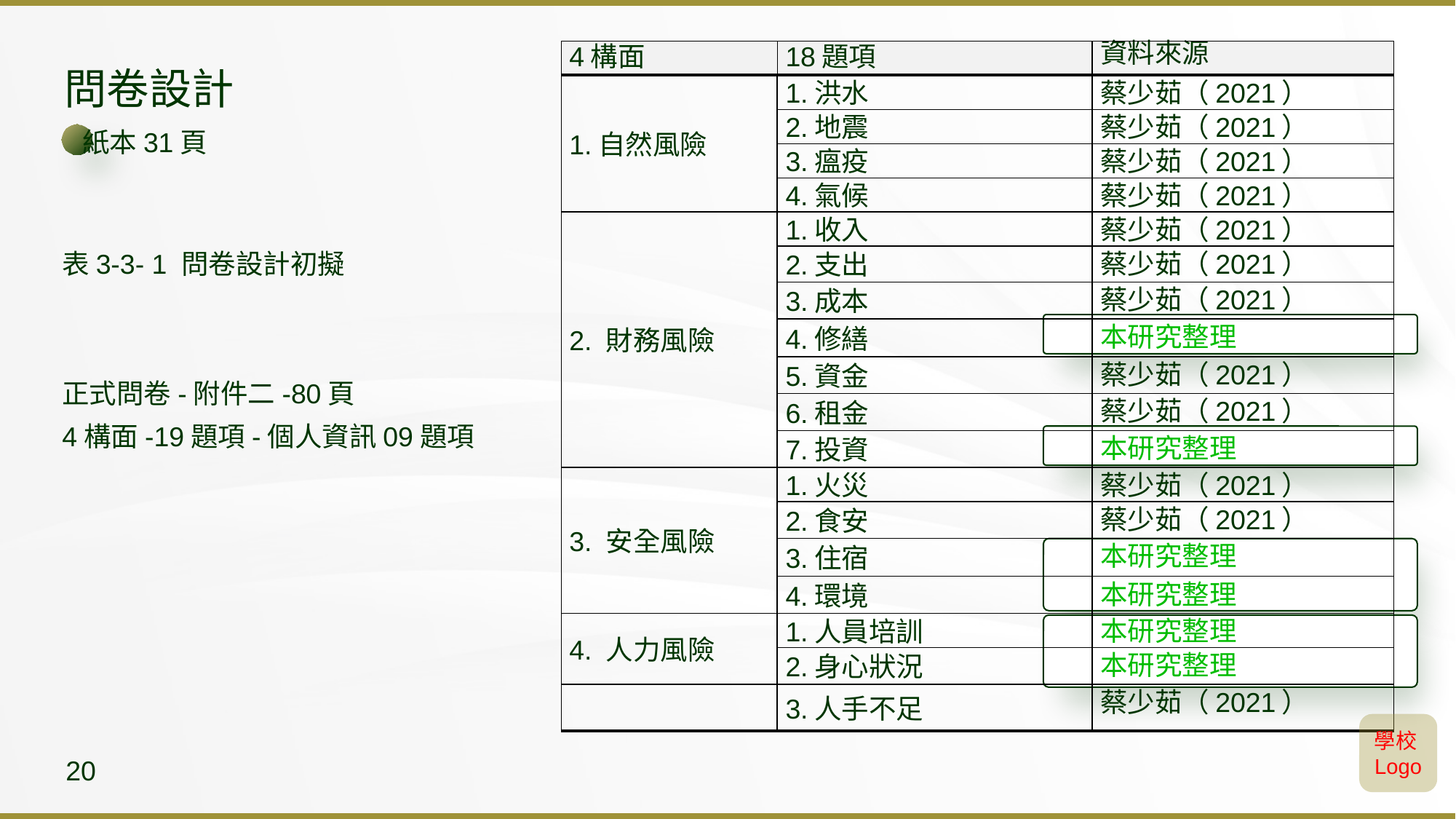

問卷設計
| 4構面 | 18題項 | 資料來源 |
| --- | --- | --- |
| 1.自然風險 | 1.洪水 | 蔡少茹（2021） |
|  | 2.地震 | 蔡少茹（2021） |
|  | 3.瘟疫 | 蔡少茹（2021） |
|  | 4.氣候 | 蔡少茹（2021） |
| 2. 財務風險 | 1.收入 | 蔡少茹（2021） |
|  | 2.支出 | 蔡少茹（2021） |
|  | 3.成本 | 蔡少茹（2021） |
|  | 4.修繕 | 本研究整理 |
|  | 5.資金 | 蔡少茹（2021） |
|  | 6.租金 | 蔡少茹（2021） |
|  | 7.投資 | 本研究整理 |
| 3. 安全風險 | 1.火災 | 蔡少茹（2021） |
|  | 2.食安 | 蔡少茹（2021） |
|  | 3.住宿 | 本研究整理 |
|  | 4.環境 | 本研究整理 |
| 4. 人力風險 | 1.人員培訓 | 本研究整理 |
|  | 2.身心狀況 | 本研究整理 |
|  | 3.人手不足 | 蔡少茹（2021） |
紙本31頁

表3-3- 1 問卷設計初擬

正式問卷-附件二-80頁
4構面-19題項-個人資訊09題項

學校Logo
20